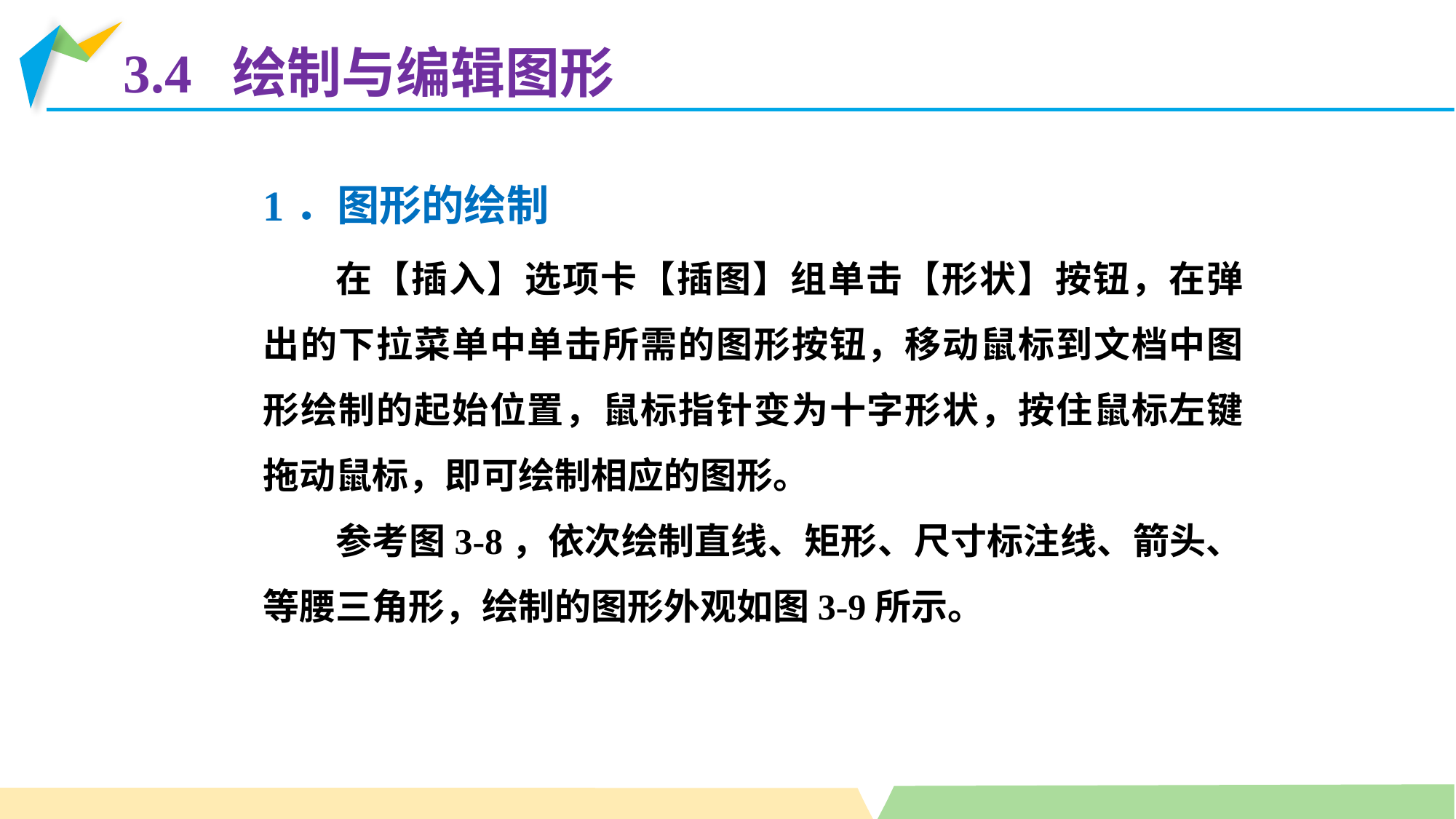

3.4  绘制与编辑图形
1．图形的绘制
在【插入】选项卡【插图】组单击【形状】按钮，在弹出的下拉菜单中单击所需的图形按钮，移动鼠标到文档中图形绘制的起始位置，鼠标指针变为十字形状，按住鼠标左键拖动鼠标，即可绘制相应的图形。
参考图3-8，依次绘制直线、矩形、尺寸标注线、箭头、等腰三角形，绘制的图形外观如图3-9所示。